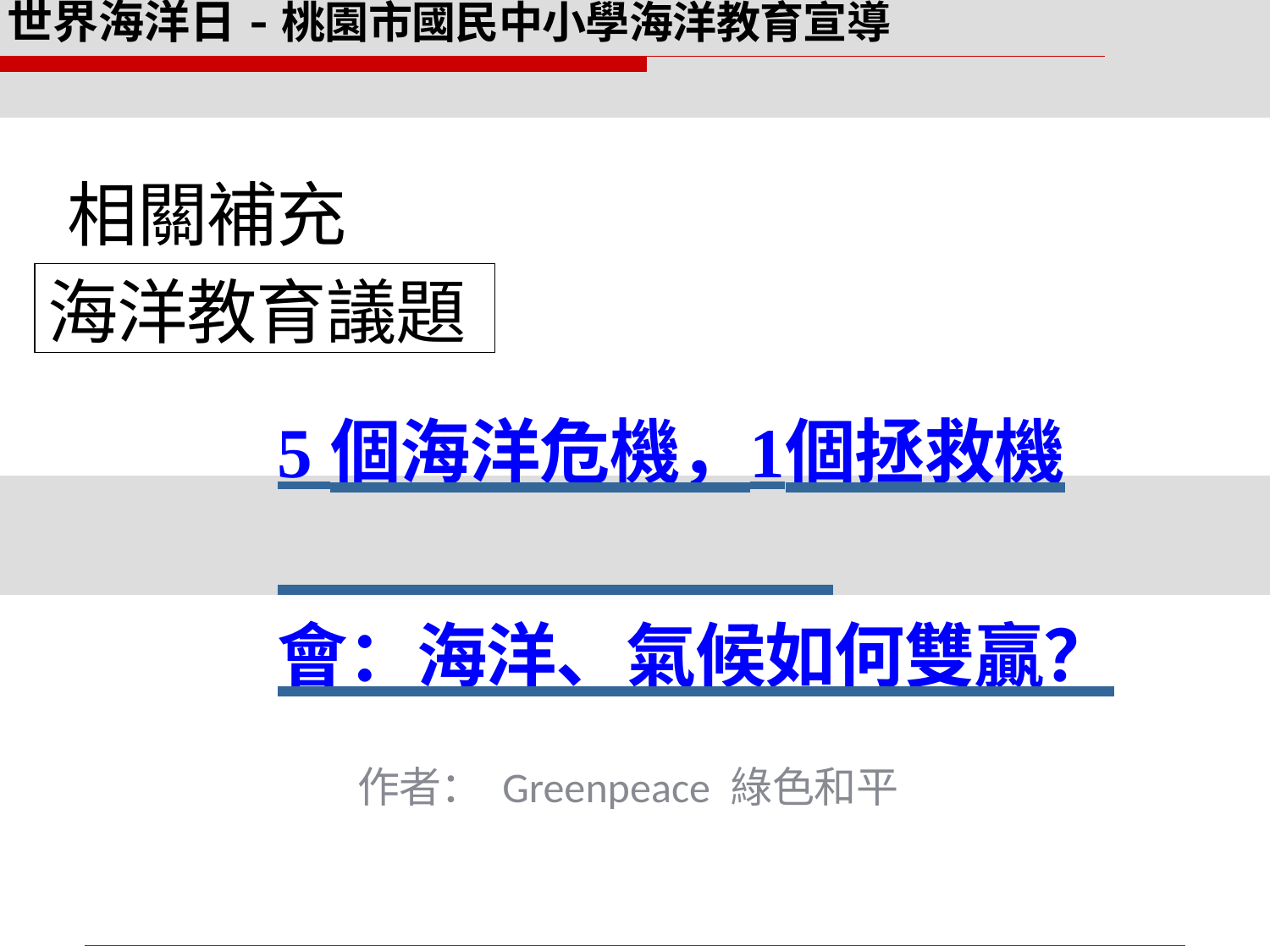

世界海洋日-桃園市國民中小學海洋教育宣導
# 相關補充
海洋教育議題
5 個海洋危機，1個拯救機                 會：海洋、氣候如何雙贏？
作者： Greenpeace 綠色和平